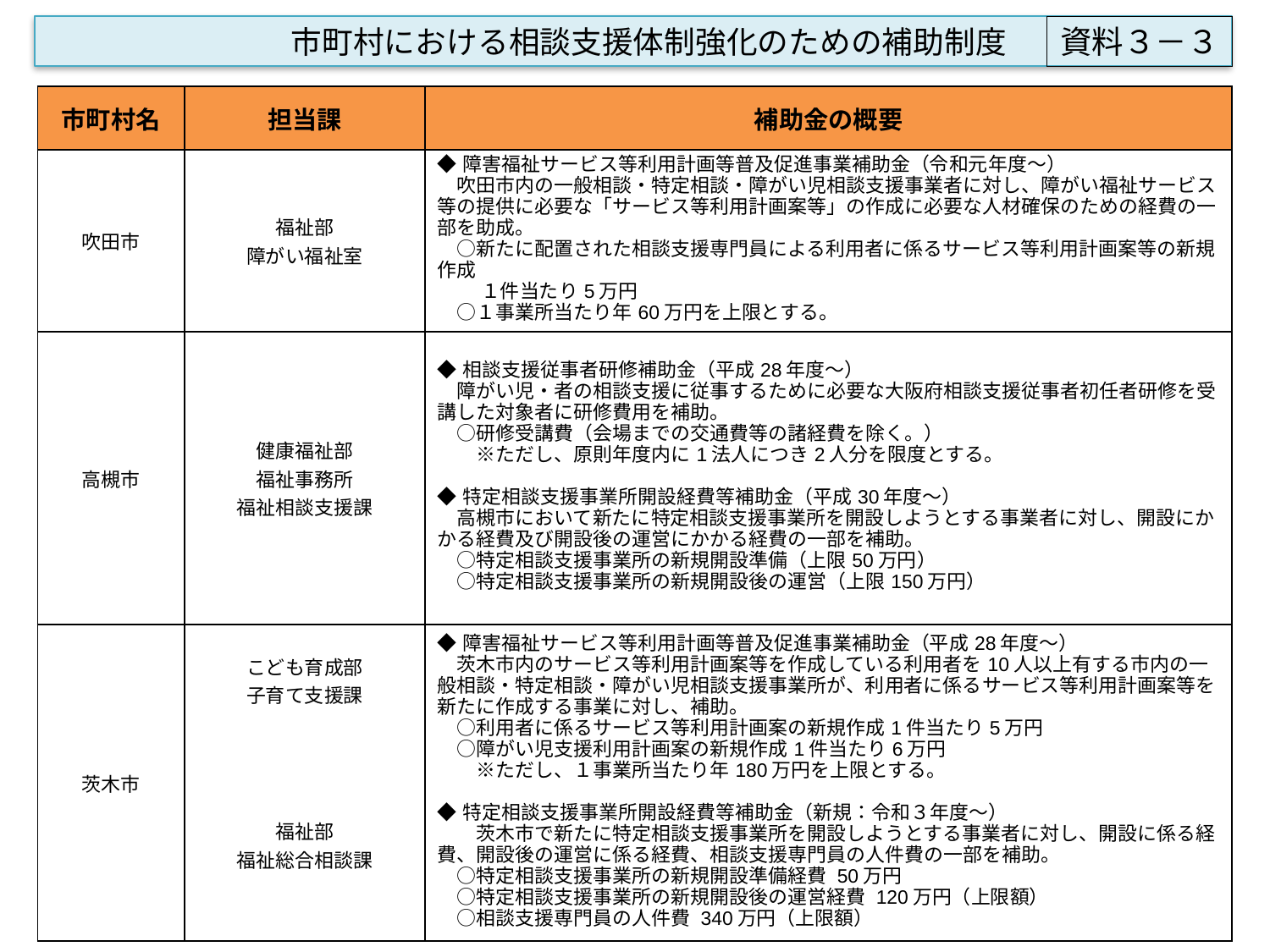

市町村における相談支援体制強化のための補助制度
資料３－３
| 市町村名 | 担当課 | 補助金の概要 |
| --- | --- | --- |
| 吹田市 | 福祉部 障がい福祉室 | ◆障害福祉サービス等利用計画等普及促進事業補助金（令和元年度～） 　吹田市内の一般相談・特定相談・障がい児相談支援事業者に対し、障がい福祉サービス等の提供に必要な「サービス等利用計画案等」の作成に必要な人材確保のための経費の一部を助成。 　○新たに配置された相談支援専門員による利用者に係るサービス等利用計画案等の新規作成 　　 １件当たり5万円 　○１事業所当たり年60万円を上限とする。 |
| 高槻市 | 健康福祉部 福祉事務所 福祉相談支援課 | ◆相談支援従事者研修補助金（平成28年度～） 　障がい児・者の相談支援に従事するために必要な大阪府相談支援従事者初任者研修を受講した対象者に研修費用を補助。 　○研修受講費（会場までの交通費等の諸経費を除く。） 　　※ただし、原則年度内に1法人につき2人分を限度とする。 ◆特定相談支援事業所開設経費等補助金（平成30年度～） 　高槻市において新たに特定相談支援事業所を開設しようとする事業者に対し、開設にかかる経費及び開設後の運営にかかる経費の一部を補助。 　○特定相談支援事業所の新規開設準備（上限50万円） 　○特定相談支援事業所の新規開設後の運営（上限150万円） |
| 茨木市 | こども育成部 子育て支援課 福祉部 福祉総合相談課 | ◆障害福祉サービス等利用計画等普及促進事業補助金（平成28年度～） 　茨木市内のサービス等利用計画案等を作成している利用者を10人以上有する市内の一般相談・特定相談・障がい児相談支援事業所が、利用者に係るサービス等利用計画案等を新たに作成する事業に対し、補助。 　○利用者に係るサービス等利用計画案の新規作成1件当たり5万円 　○障がい児支援利用計画案の新規作成1件当たり6万円 　　※ただし、１事業所当たり年180万円を上限とする。 ◆特定相談支援事業所開設経費等補助金（新規：令和３年度～） 　　茨木市で新たに特定相談支援事業所を開設しようとする事業者に対し、開設に係る経費、開設後の運営に係る経費、相談支援専門員の人件費の一部を補助。 　○特定相談支援事業所の新規開設準備経費 50万円 　○特定相談支援事業所の新規開設後の運営経費 120万円（上限額） 　○相談支援専門員の人件費 340万円（上限額） |